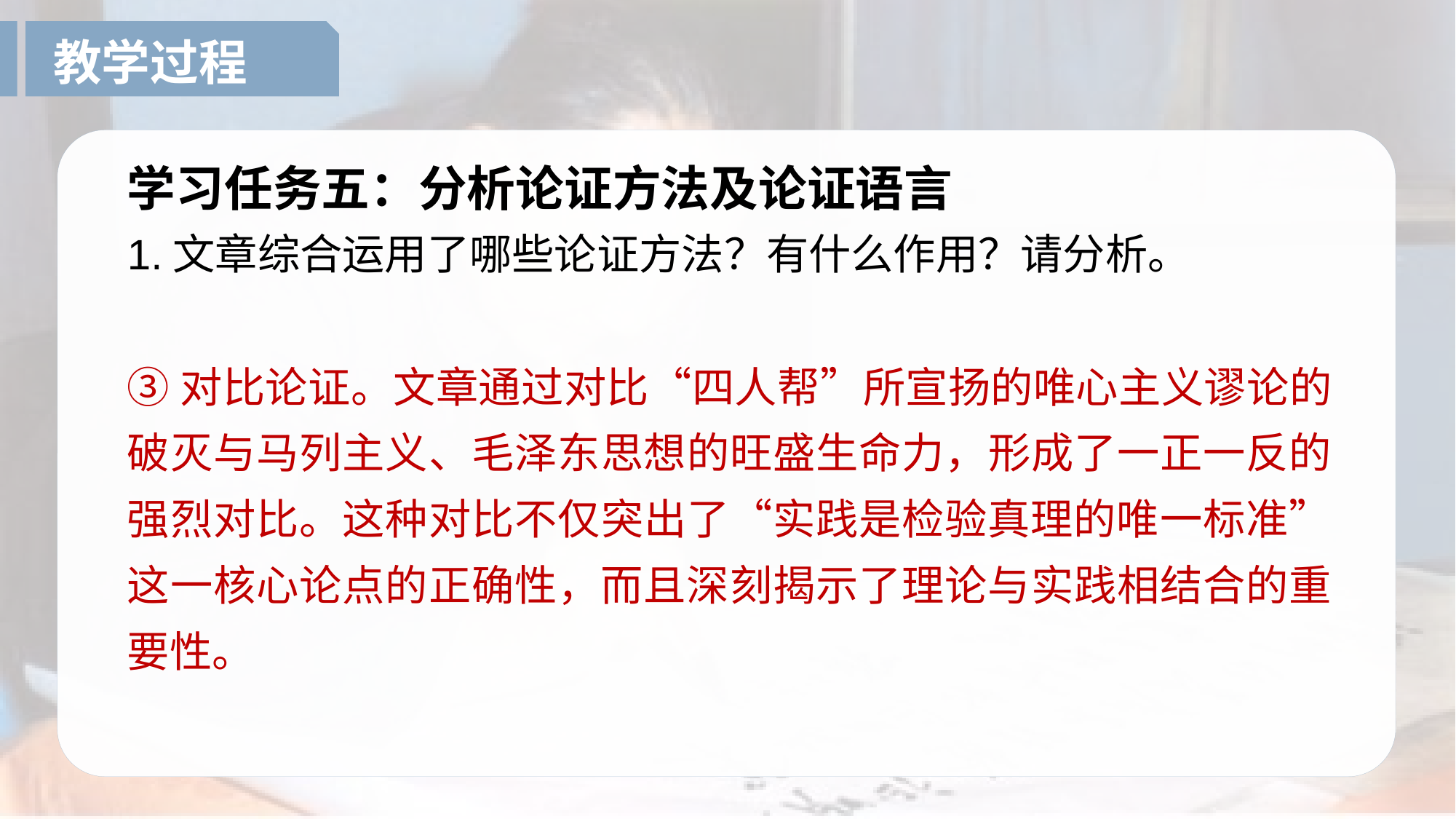

教学过程
# 学习任务五：分析论证方法及论证语言

1.文章综合运用了哪些论证方法？有什么作用？请分析。

③对比论证。文章通过对比“四人帮”所宣扬的唯心主义谬论的破灭与马列主义、毛泽东思想的旺盛生命力，形成了一正一反的强烈对比。这种对比不仅突出了“实践是检验真理的唯一标准”这一核心论点的正确性，而且深刻揭示了理论与实践相结合的重要性。